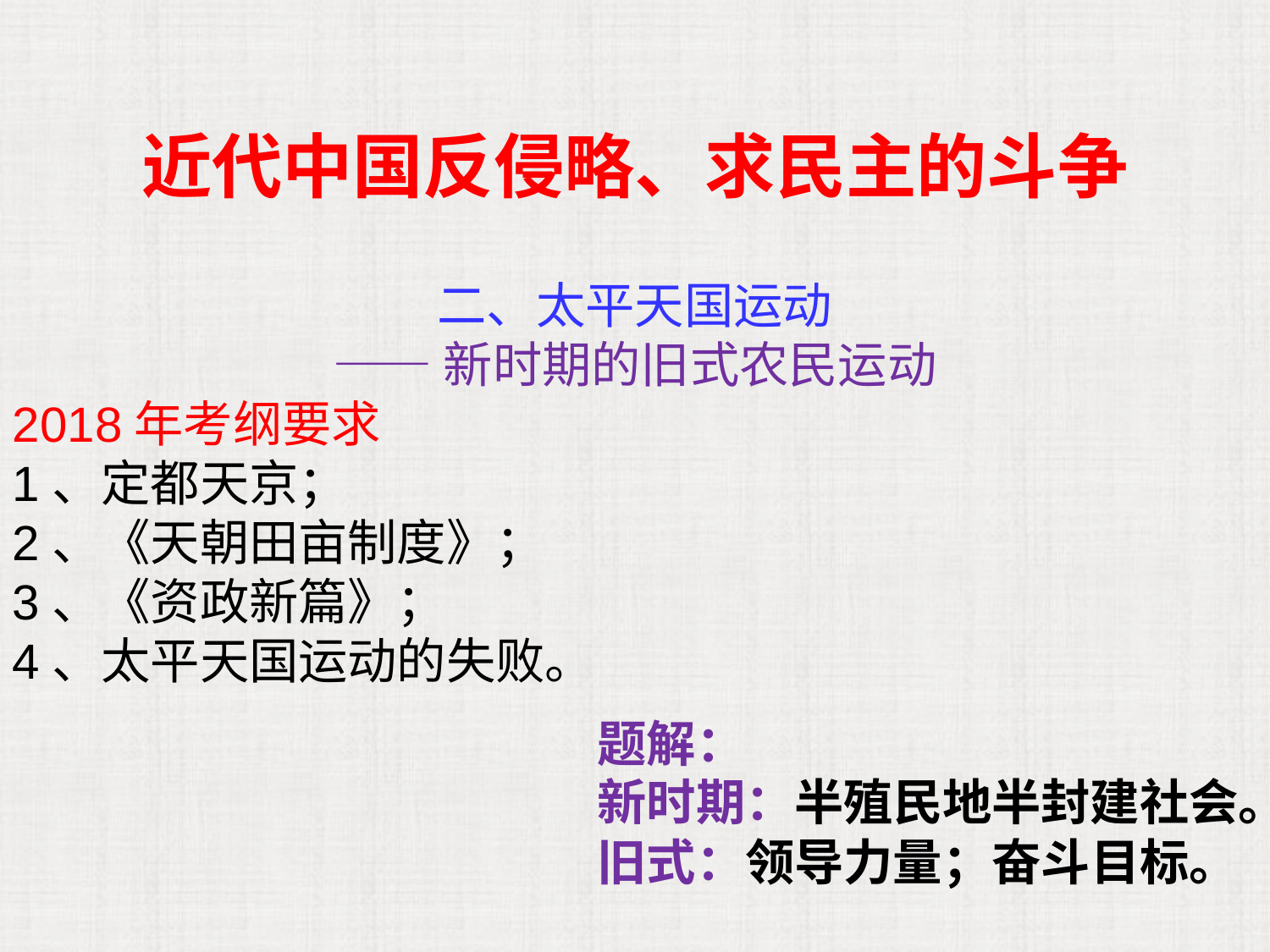

近代中国反侵略、求民主的斗争

二、太平天国运动
——新时期的旧式农民运动
2018年考纲要求
1、定都天京；
2、《天朝田亩制度》；
3、《资政新篇》；
4、太平天国运动的失败。
题解：
新时期：半殖民地半封建社会。
旧式：领导力量；奋斗目标。